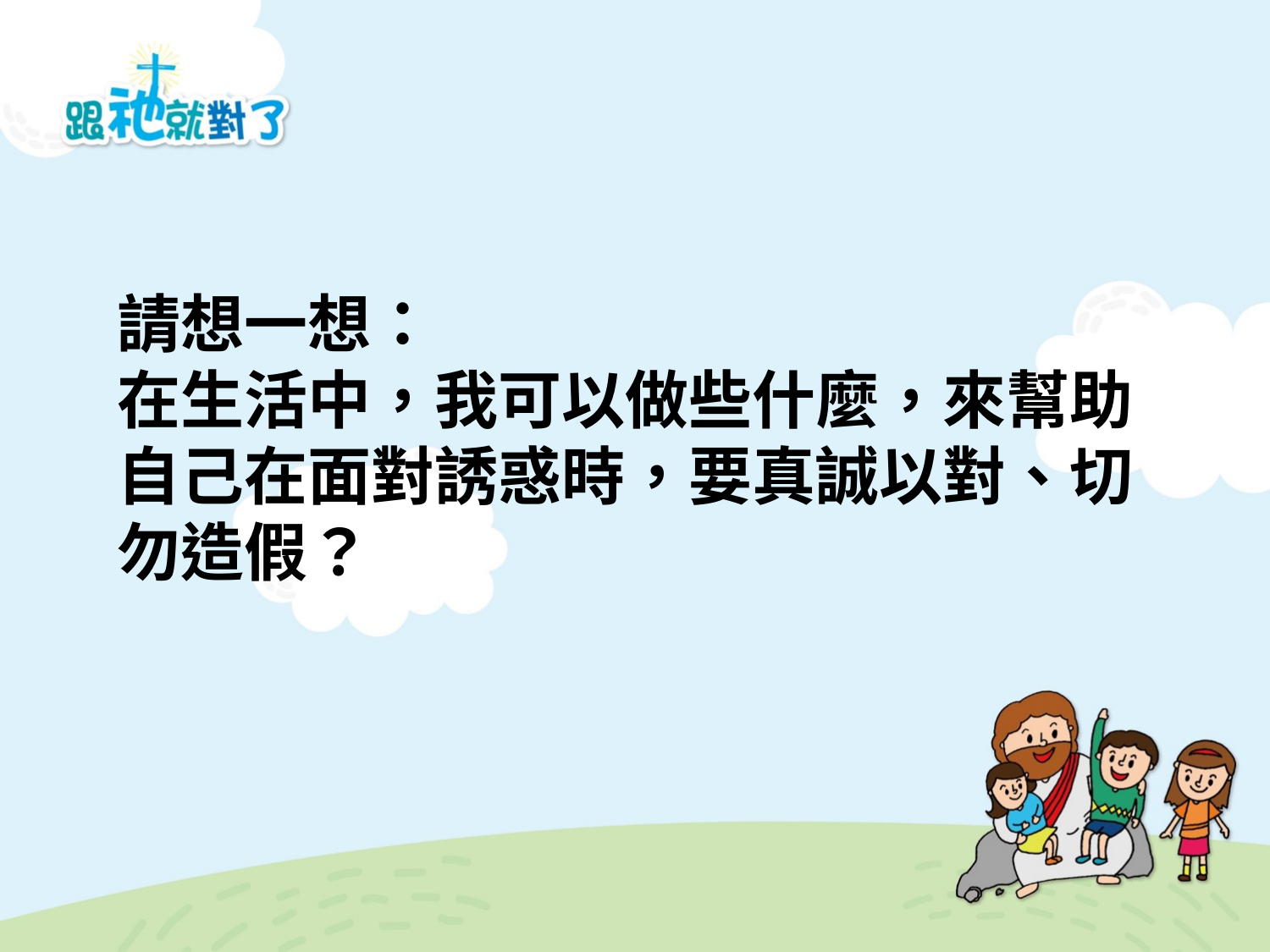

請想一想：
在生活中，我可以做些什麼，來幫助自己在面對誘惑時，要真誠以對、切勿造假？